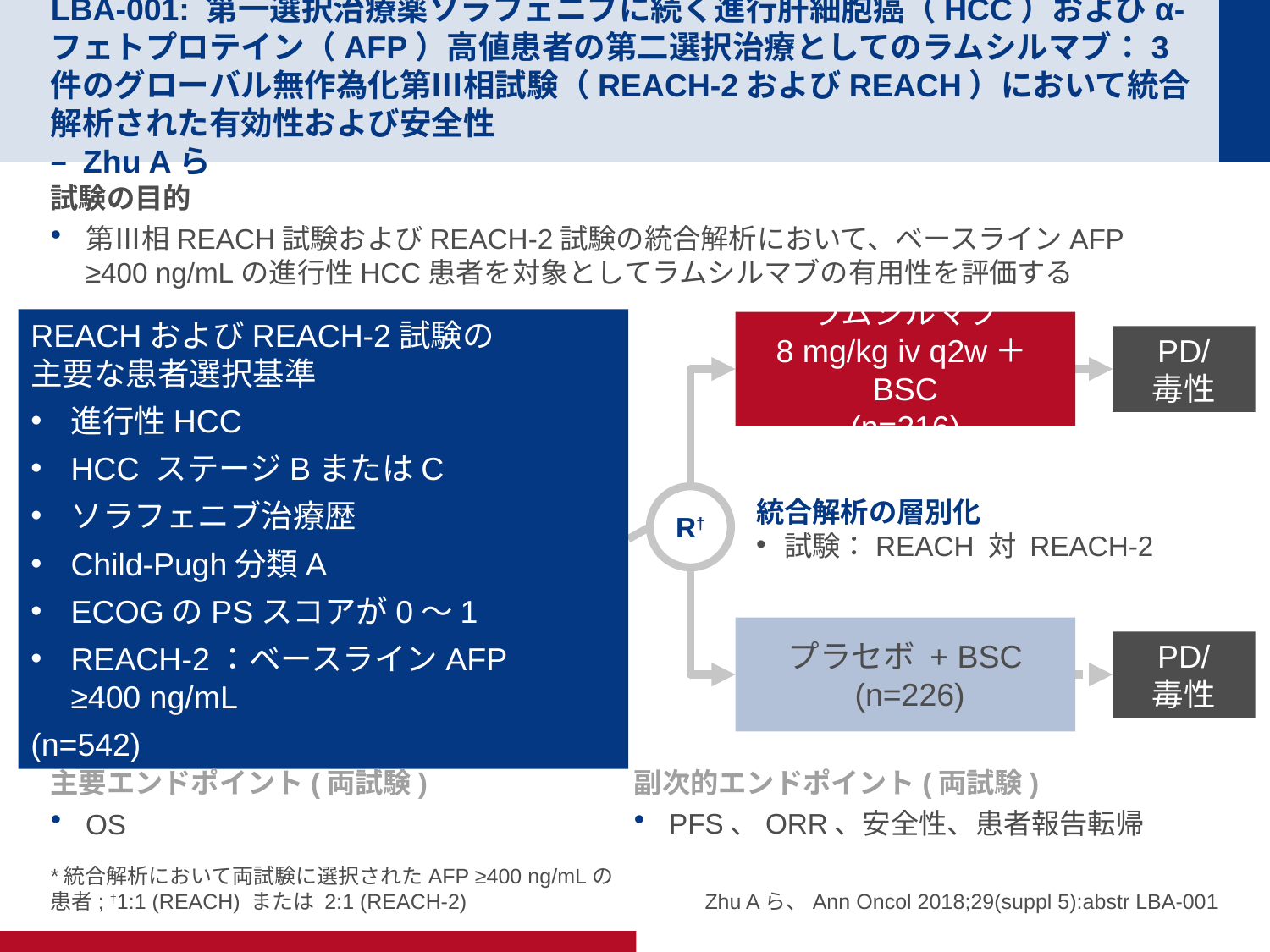

# LBA-001: 第一選択治療薬ソラフェニブに続く進行肝細胞癌（HCC）およびα-フェトプロテイン（AFP）高値患者の第二選択治療としてのラムシルマブ：3件のグローバル無作為化第Ⅲ相試験（REACH-2およびREACH）において統合解析された有効性および安全性 – Zhu Aら
試験の目的
第Ⅲ相REACH試験およびREACH-2試験の統合解析において、ベースラインAFP ≥400 ng/mLの進行性HCC患者を対象としてラムシルマブの有用性を評価する
REACHおよびREACH-2試験の
主要な患者選択基準
進行性HCC
HCC ステージBまたはC
ソラフェニブ治療歴
Child-Pugh分類A
ECOGのPSスコアが0～1
REACH-2：ベースラインAFP ≥400 ng/mL
(n=542)
ラムシルマブ
8 mg/kg iv q2w＋BSC
(n=316)
PD/
毒性
R†
統合解析の層別化
試験：REACH 対 REACH-2
プラセボ + BSC
 (n=226)
PD/
毒性
主要エンドポイント(両試験)
OS

副次的エンドポイント(両試験)
PFS、ORR、安全性、患者報告転帰
*統合解析において両試験に選択されたAFP ≥400 ng/mLの患者; †1:1 (REACH) または 2:1 (REACH-2)
Zhu Aら、Ann Oncol 2018;29(suppl 5):abstr LBA-001